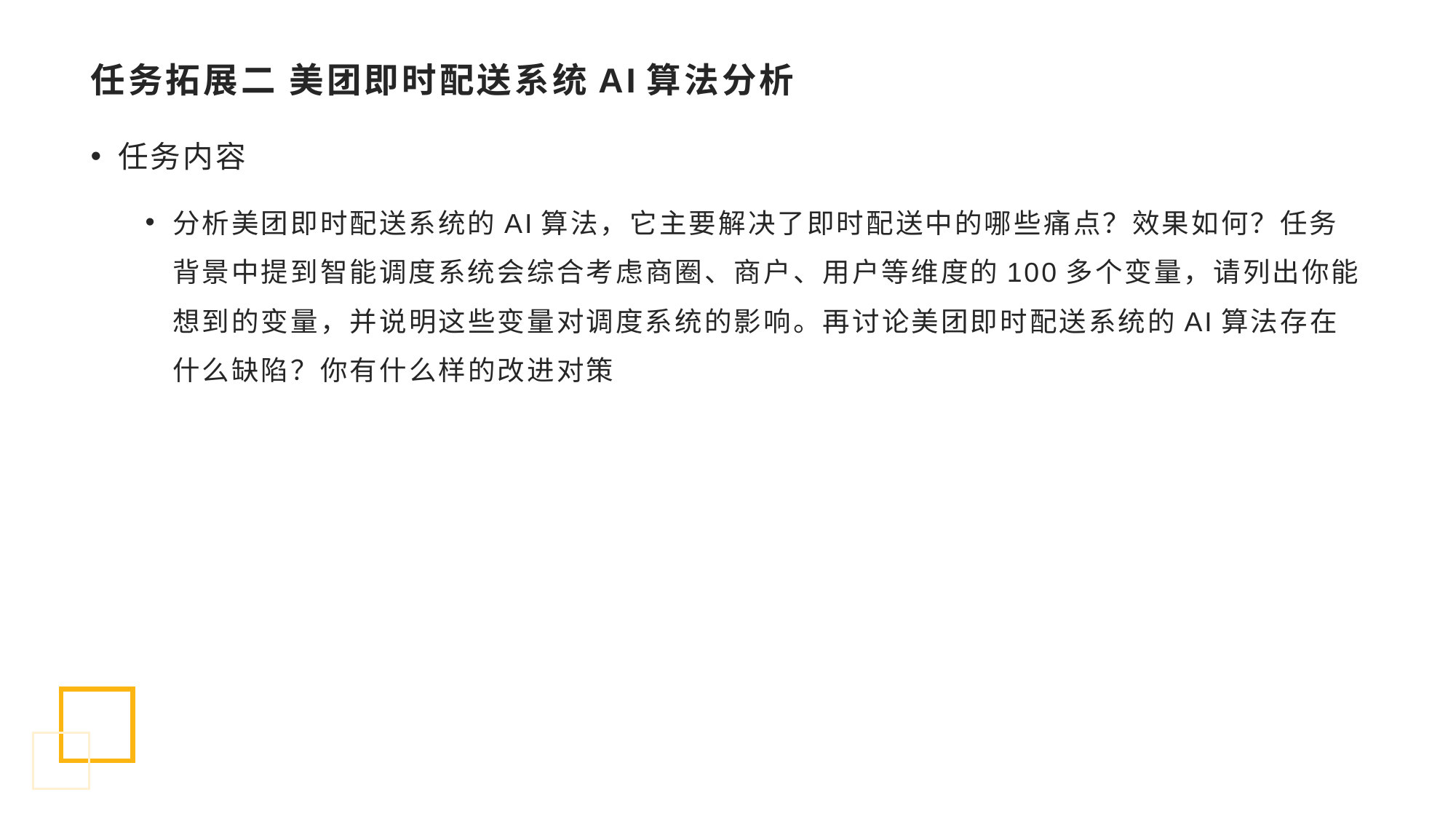

# 任务拓展二 美团即时配送系统AI算法分析
任务内容
分析美团即时配送系统的AI算法，它主要解决了即时配送中的哪些痛点？效果如何？任务背景中提到智能调度系统会综合考虑商圈、商户、用户等维度的100多个变量，请列出你能想到的变量，并说明这些变量对调度系统的影响。再讨论美团即时配送系统的AI算法存在什么缺陷？你有什么样的改进对策